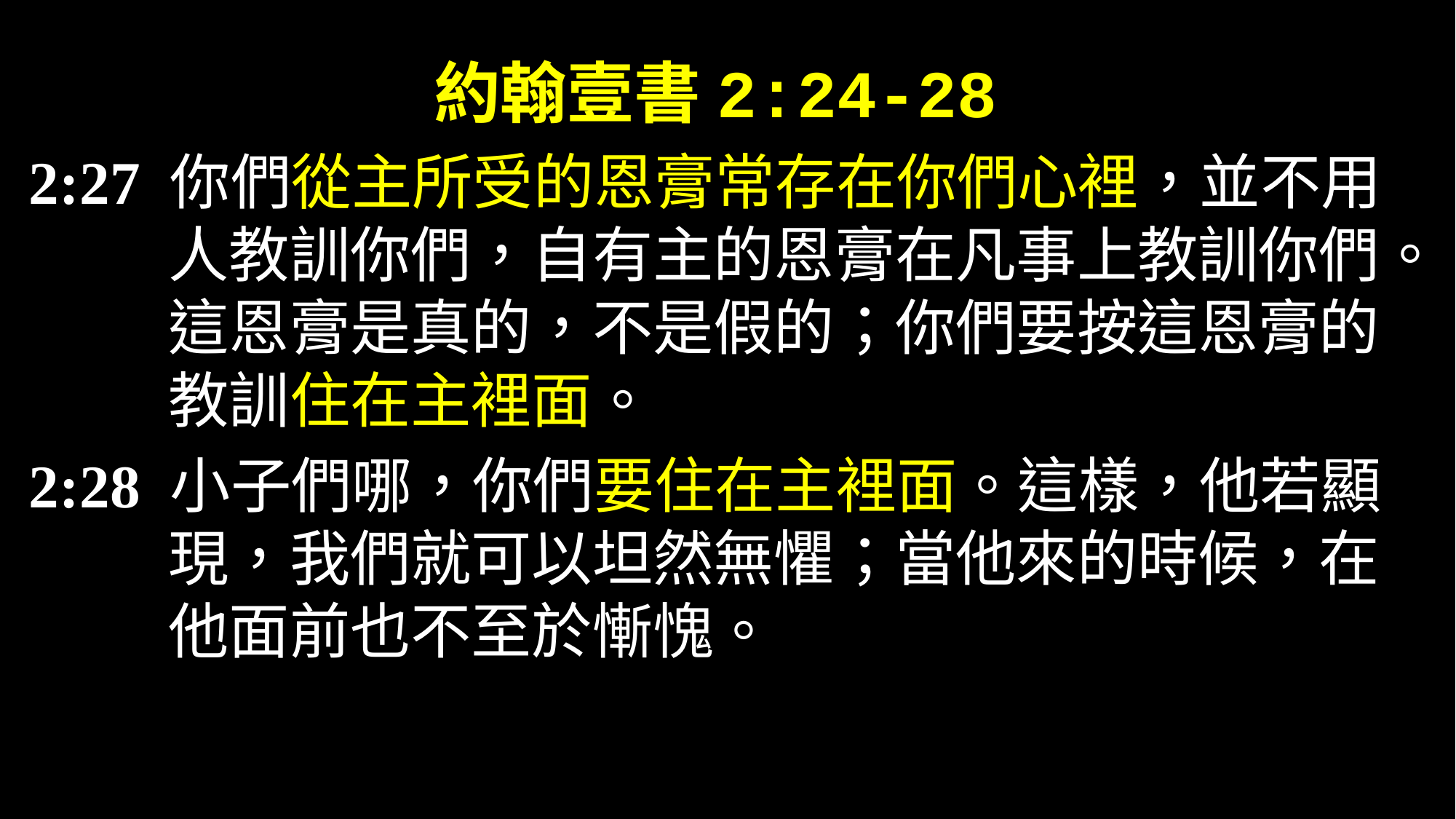

# 約翰壹書2:24-28
2:27 你們從主所受的恩膏常存在你們心裡，並不用人教訓你們，自有主的恩膏在凡事上教訓你們。這恩膏是真的，不是假的；你們要按這恩膏的教訓住在主裡面。
2:28 小子們哪，你們要住在主裡面。這樣，他若顯現，我們就可以坦然無懼；當他來的時候，在他面前也不至於慚愧。